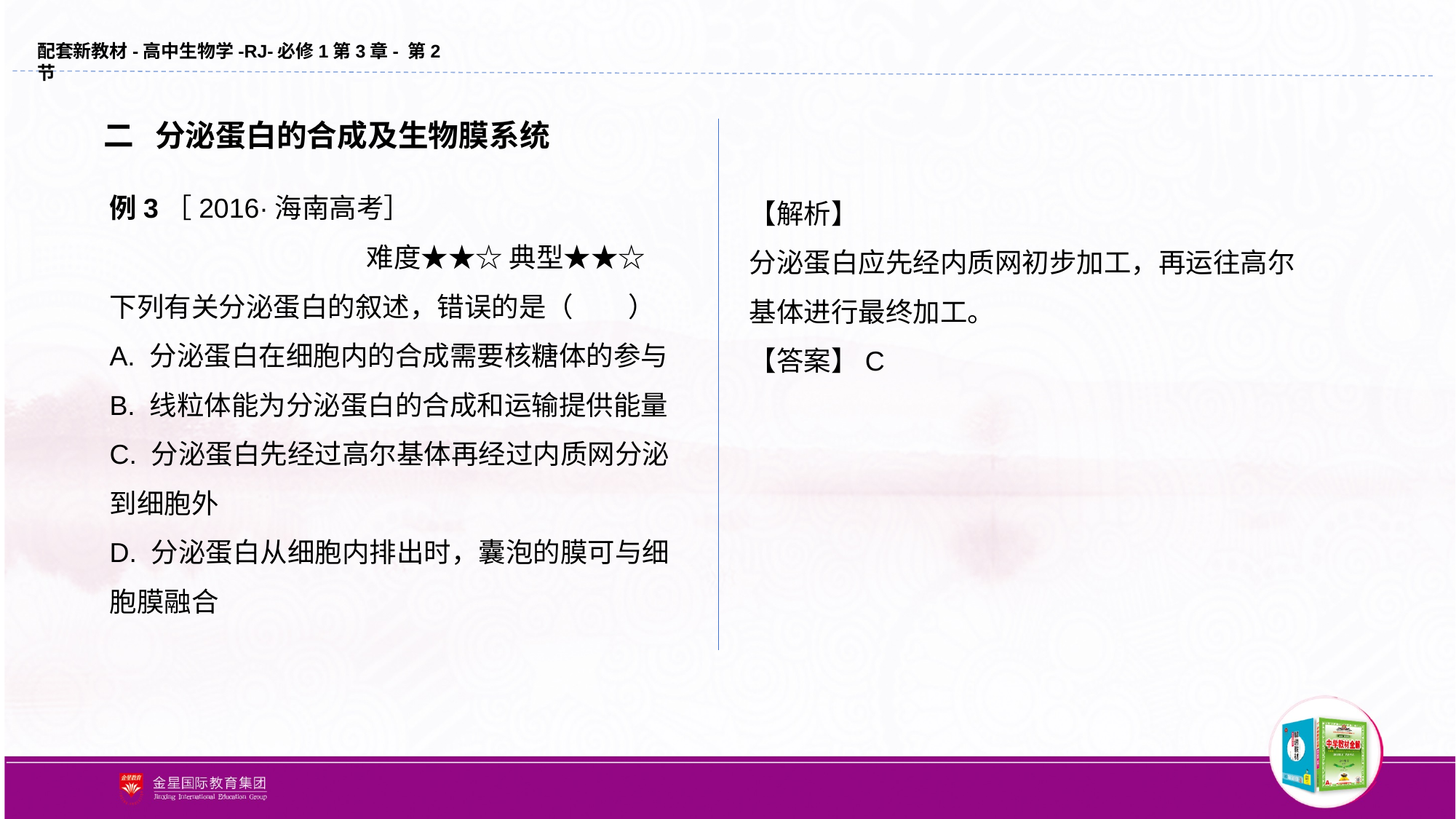

二   分泌蛋白的合成及生物膜系统
例3［2016·海南高考］
难度★★☆ 典型★★☆
下列有关分泌蛋白的叙述，错误的是（　　）
A. 分泌蛋白在细胞内的合成需要核糖体的参与
B. 线粒体能为分泌蛋白的合成和运输提供能量
C. 分泌蛋白先经过高尔基体再经过内质网分泌到细胞外
D. 分泌蛋白从细胞内排出时，囊泡的膜可与细胞膜融合
【解析】
分泌蛋白应先经内质网初步加工，再运往高尔基体进行最终加工。
【答案】C